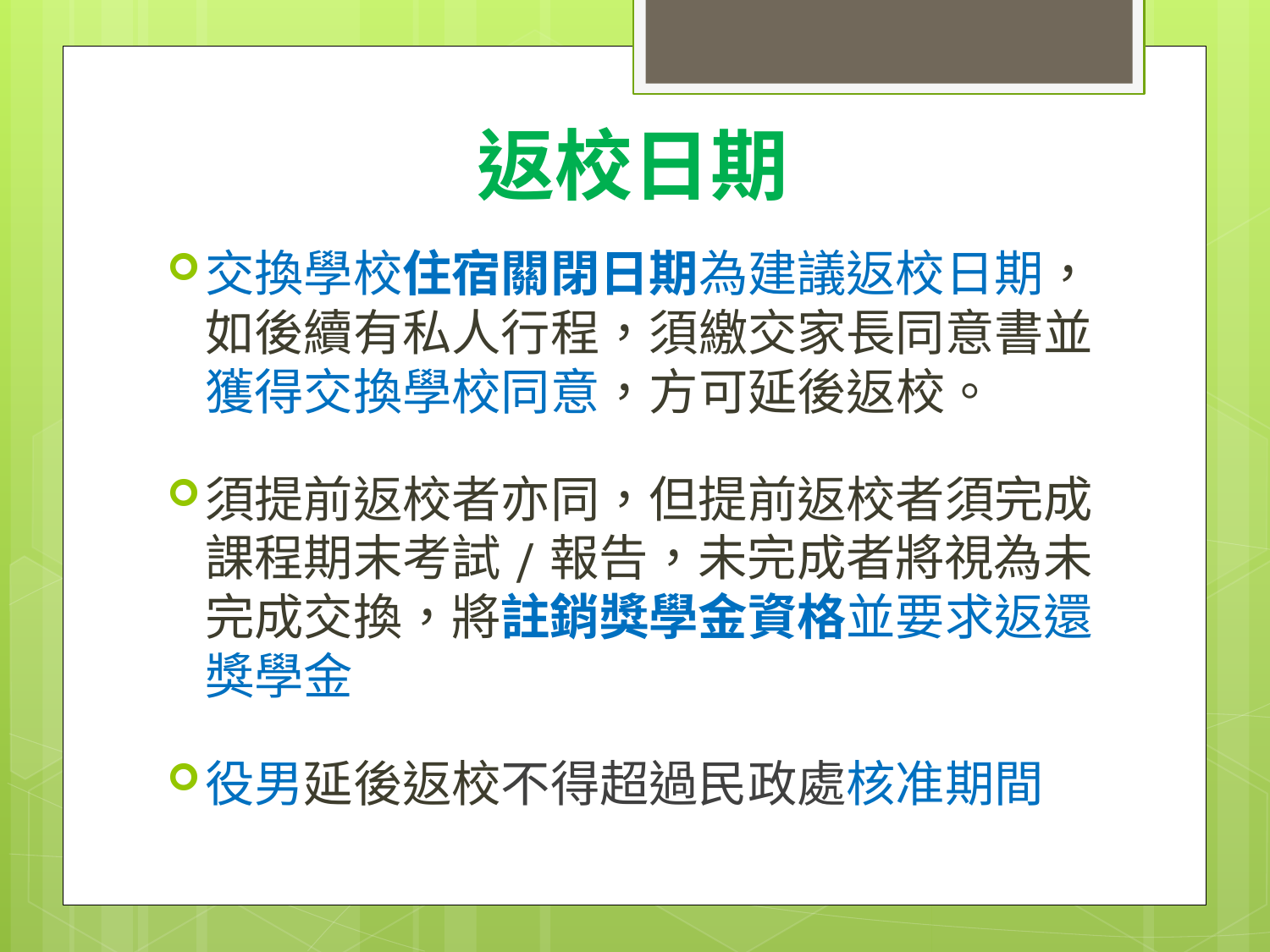

# 返校日期
交換學校住宿關閉日期為建議返校日期，如後續有私人行程，須繳交家長同意書並獲得交換學校同意，方可延後返校。

須提前返校者亦同，但提前返校者須完成課程期末考試/報告，未完成者將視為未完成交換，將註銷獎學金資格並要求返還獎學金

役男延後返校不得超過民政處核准期間